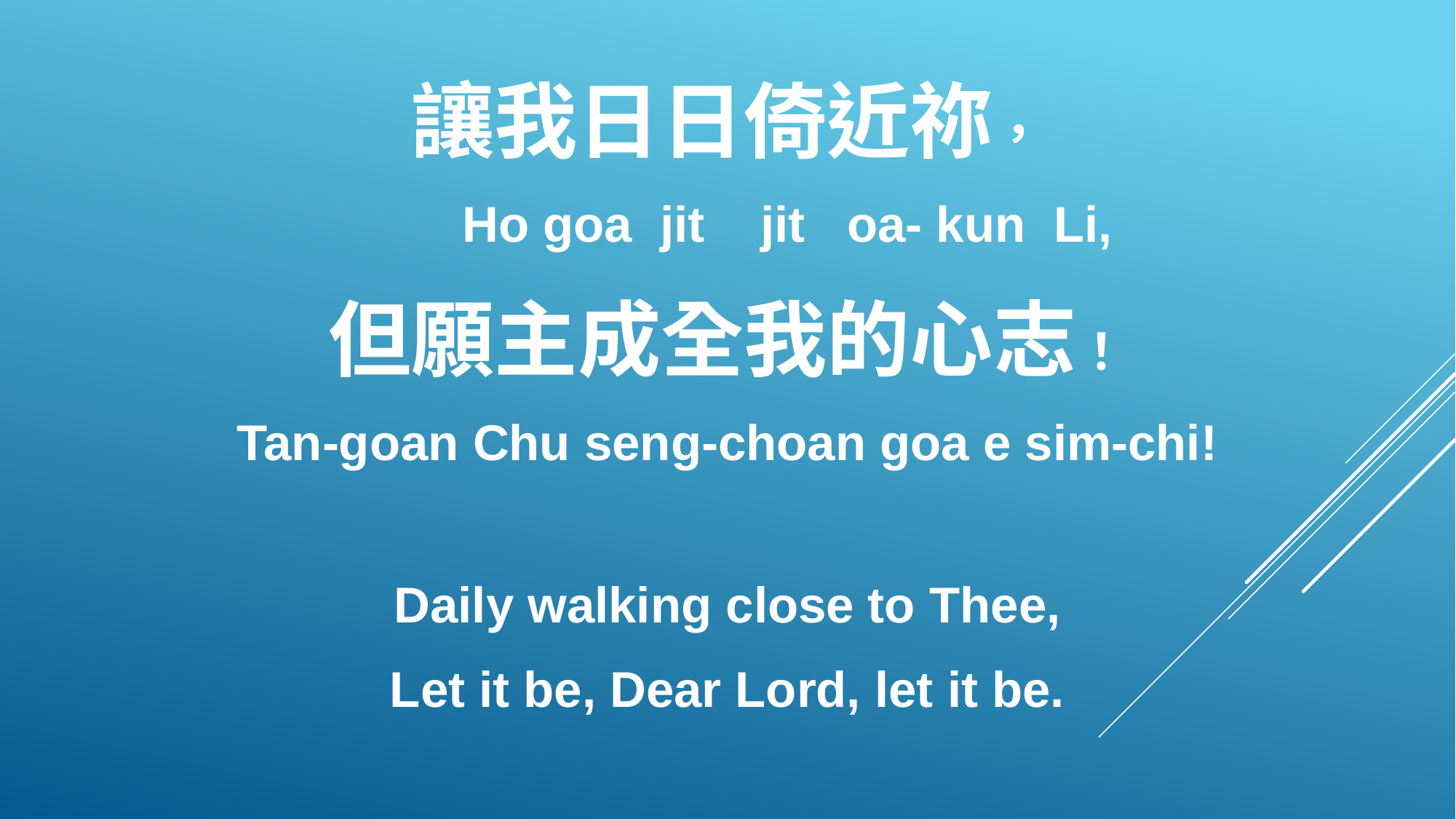

讓我日日倚近祢，
                      Ho goa  jit    jit   oa- kun  Li,
但願主成全我的心志！
Tan-goan Chu seng-choan goa e sim-chi!

Daily walking close to Thee,
Let it be, Dear Lord, let it be.